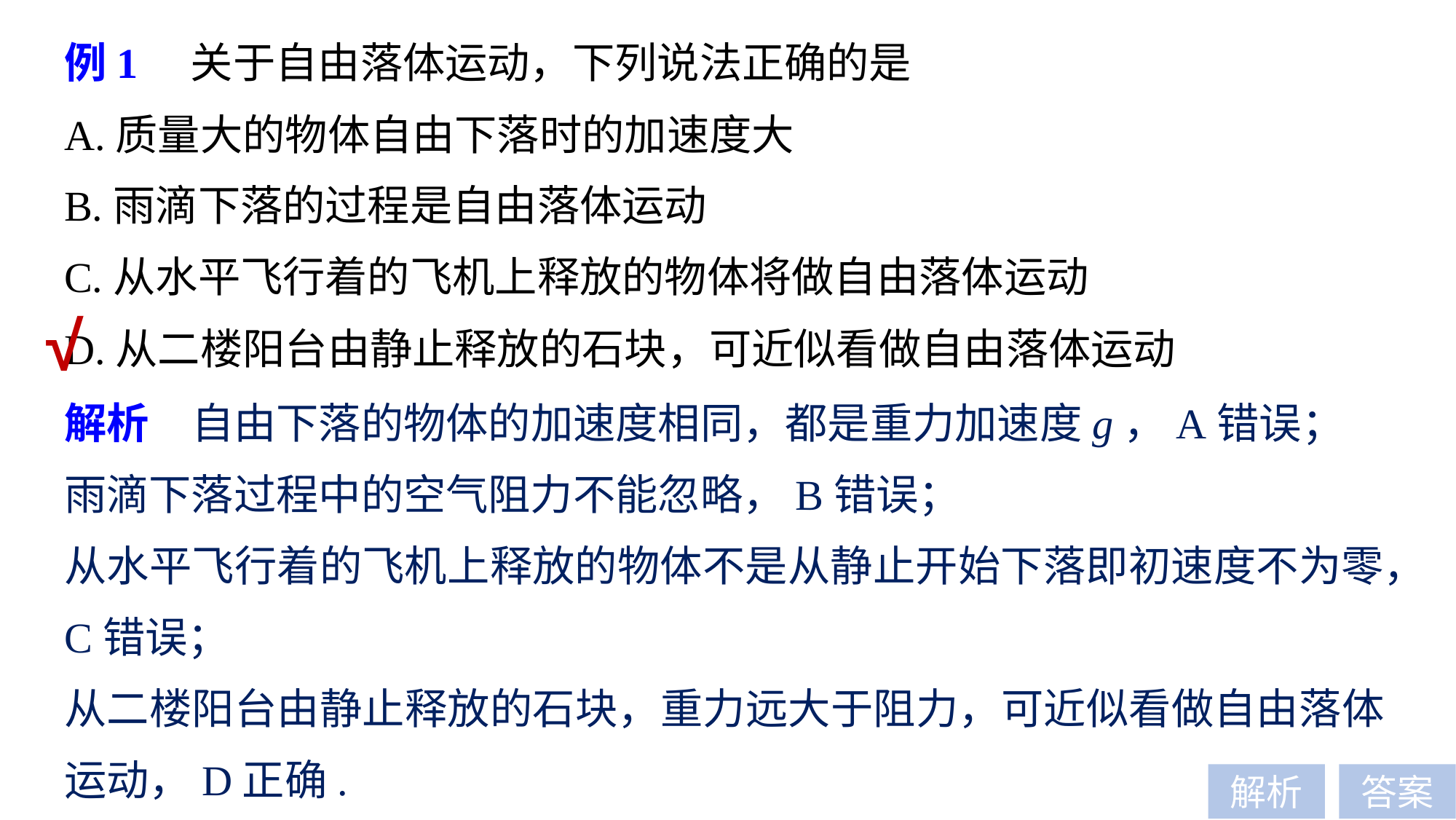

例1　关于自由落体运动，下列说法正确的是
A.质量大的物体自由下落时的加速度大
B.雨滴下落的过程是自由落体运动
C.从水平飞行着的飞机上释放的物体将做自由落体运动
D.从二楼阳台由静止释放的石块，可近似看做自由落体运动
√
解析　自由下落的物体的加速度相同，都是重力加速度g，A错误；
雨滴下落过程中的空气阻力不能忽略，B错误；
从水平飞行着的飞机上释放的物体不是从静止开始下落即初速度不为零，C错误；
从二楼阳台由静止释放的石块，重力远大于阻力，可近似看做自由落体运动，D正确.
解析
答案